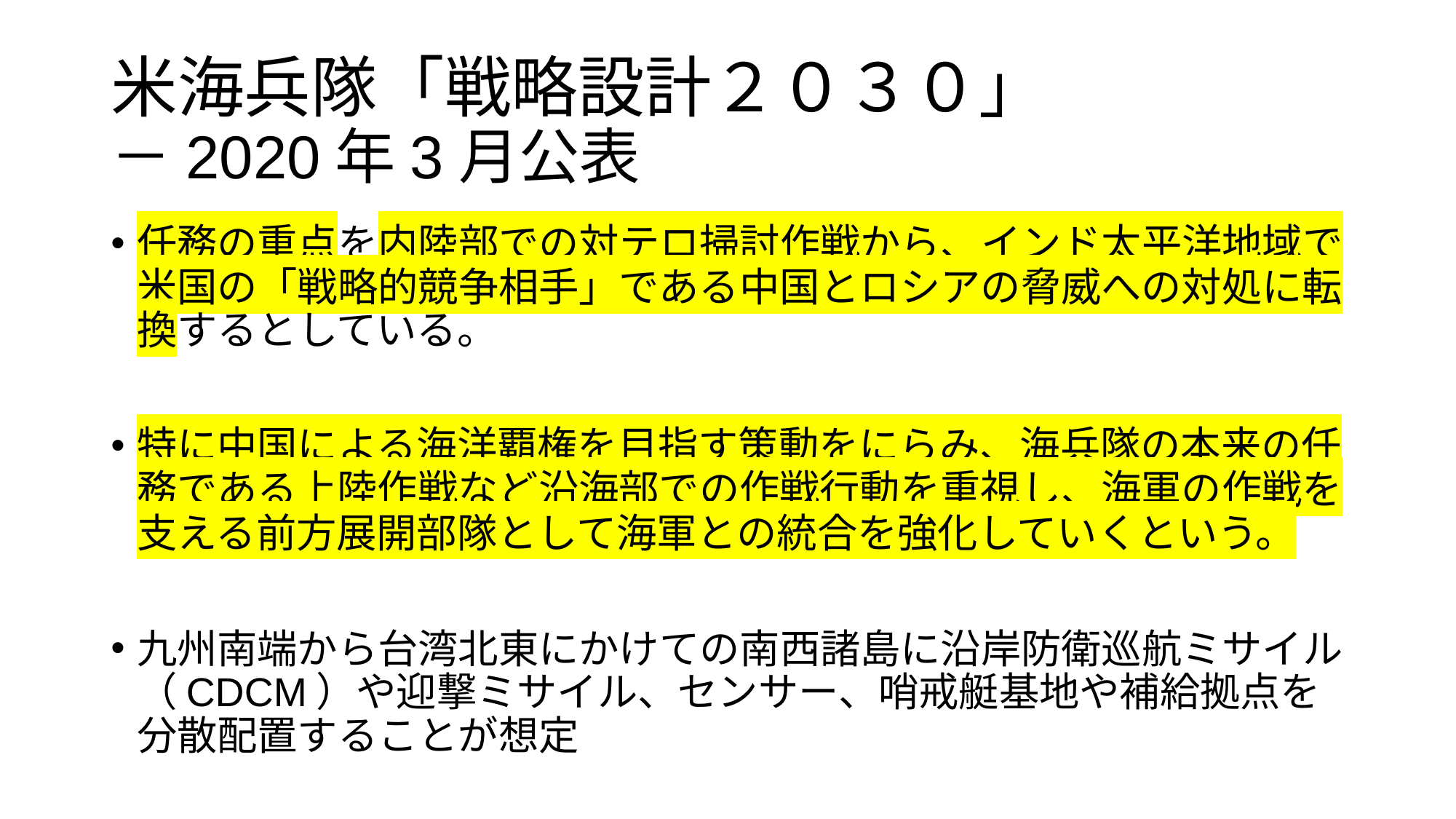

# 米海兵隊「戦略設計２０３０」 －2020年3月公表
任務の重点を内陸部での対テロ掃討作戦から、インド太平洋地域で米国の「戦略的競争相手」である中国とロシアの脅威への対処に転換するとしている。

特に中国による海洋覇権を目指す策動をにらみ、海兵隊の本来の任務である上陸作戦など沿海部での作戦行動を重視し、海軍の作戦を支える前方展開部隊として海軍との統合を強化していくという。

九州南端から台湾北東にかけての南西諸島に沿岸防衛巡航ミサイル（CDCM）や迎撃ミサイル、センサー、哨戒艇基地や補給拠点を分散配置することが想定